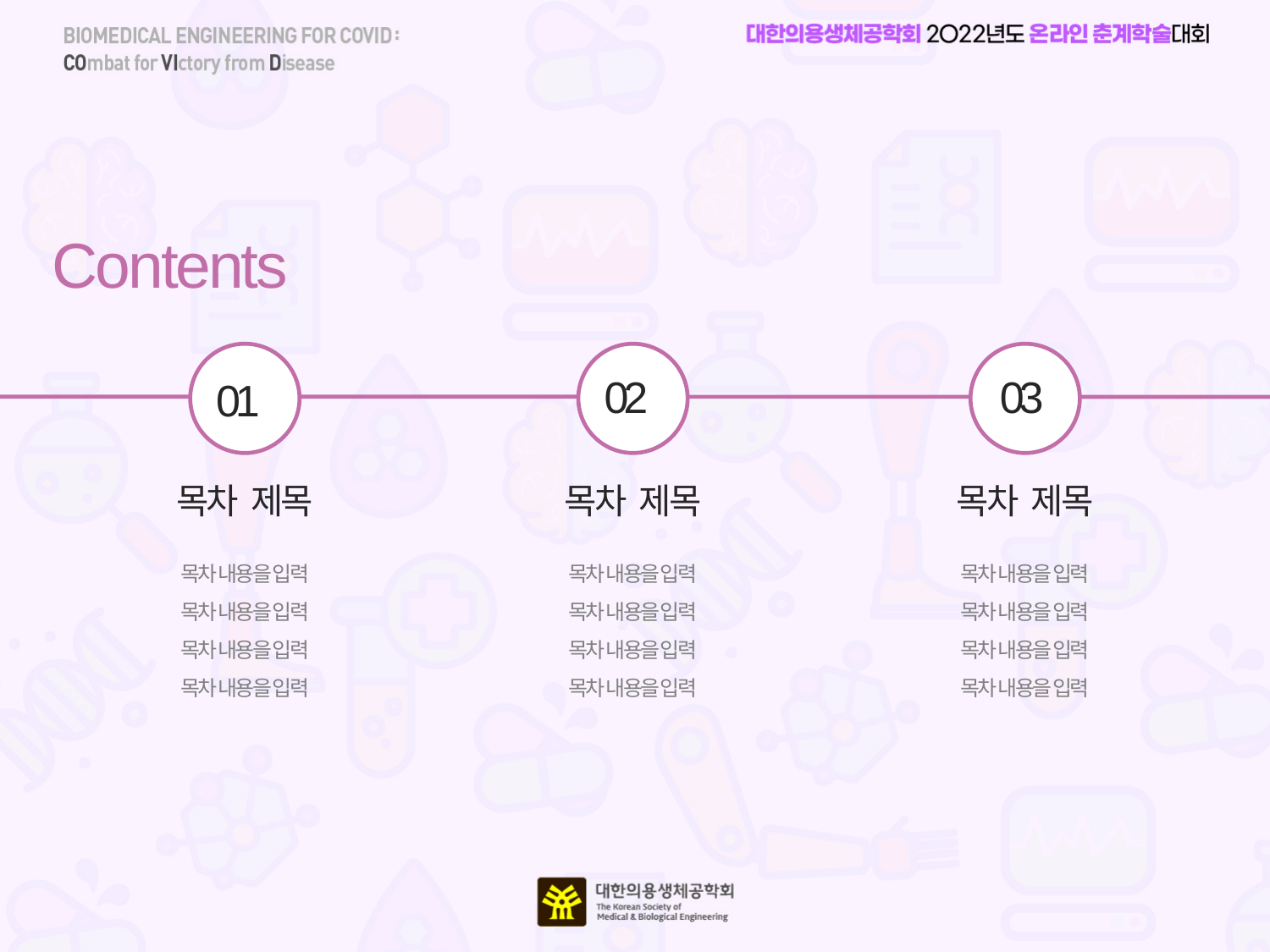

Contents

02
03
01
목차  제목
목차  제목
목차  제목
목차 내용을 입력
목차 내용을 입력
목차 내용을 입력
목차 내용을 입력
목차 내용을 입력
목차 내용을 입력
목차 내용을 입력
목차 내용을 입력
목차 내용을 입력
목차 내용을 입력
목차 내용을 입력
목차 내용을 입력